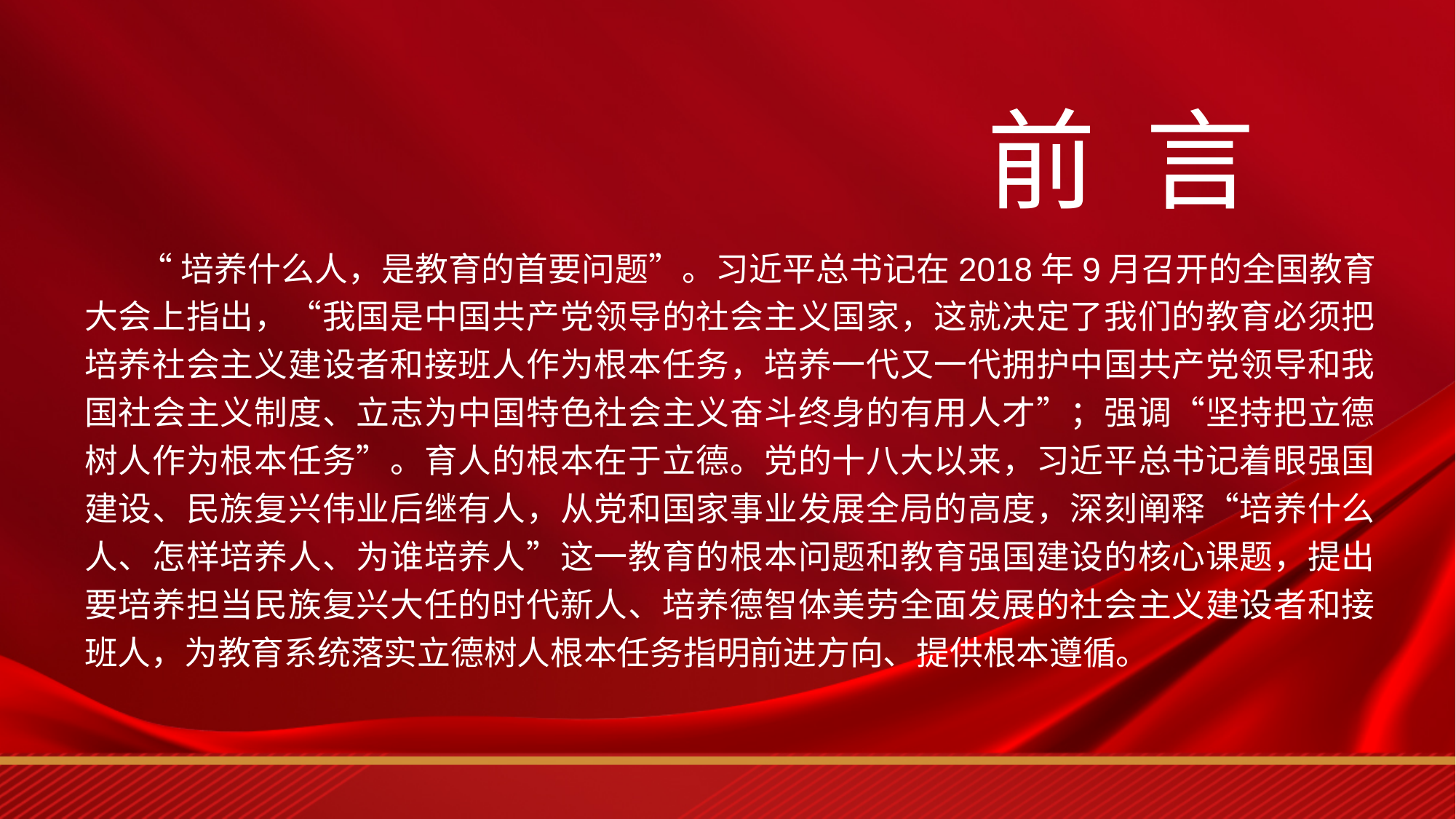

前  言
“培养什么人，是教育的首要问题”。习近平总书记在2018年9月召开的全国教育大会上指出，“我国是中国共产党领导的社会主义国家，这就决定了我们的教育必须把培养社会主义建设者和接班人作为根本任务，培养一代又一代拥护中国共产党领导和我国社会主义制度、立志为中国特色社会主义奋斗终身的有用人才”；强调“坚持把立德树人作为根本任务”。育人的根本在于立德。党的十八大以来，习近平总书记着眼强国建设、民族复兴伟业后继有人，从党和国家事业发展全局的高度，深刻阐释“培养什么人、怎样培养人、为谁培养人”这一教育的根本问题和教育强国建设的核心课题，提出要培养担当民族复兴大任的时代新人、培养德智体美劳全面发展的社会主义建设者和接班人，为教育系统落实立德树人根本任务指明前进方向、提供根本遵循。